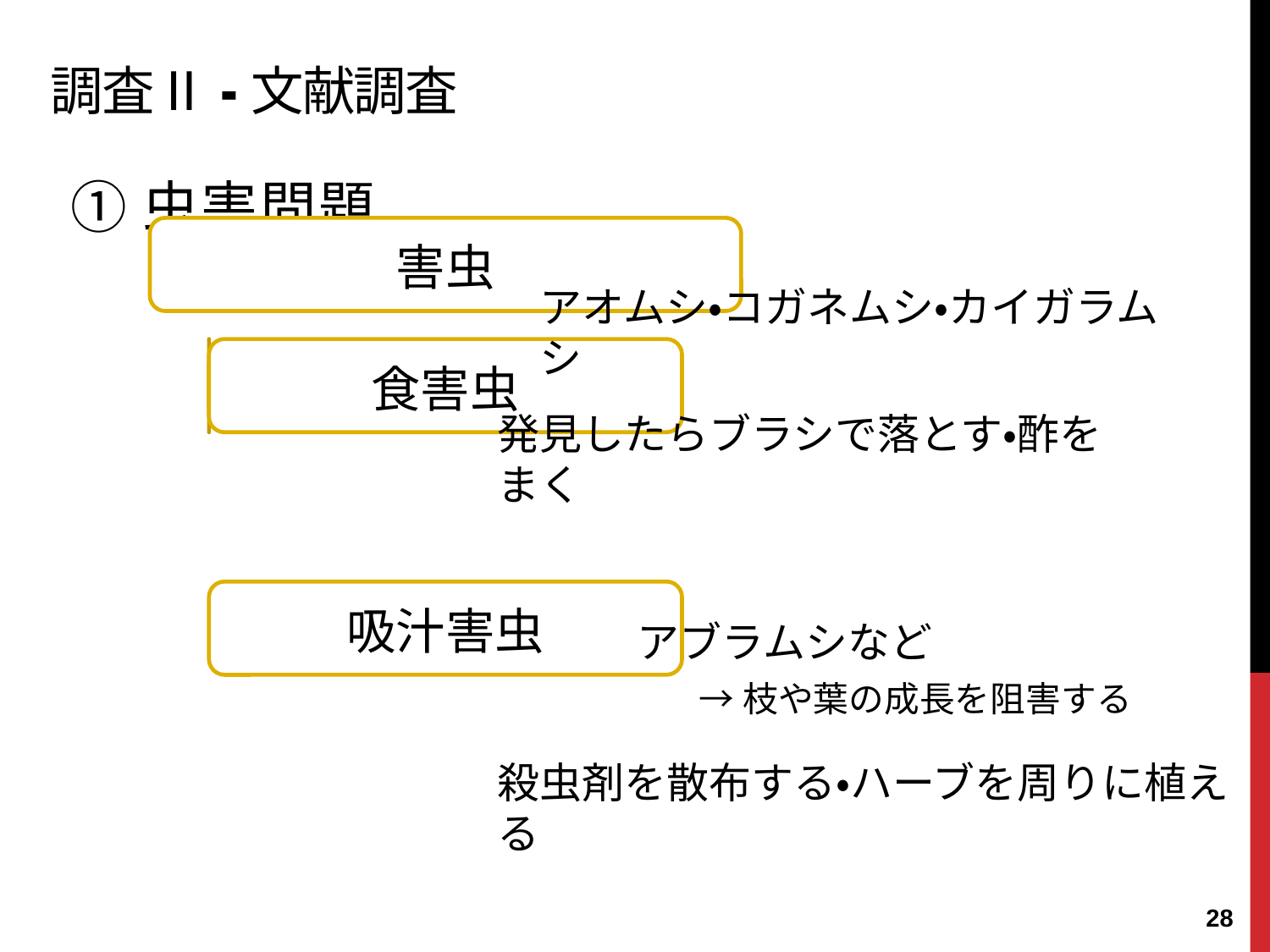

# 調査Ⅱ-文献調査

①虫害問題
害虫
食害虫
吸汁害虫

アオムシ・コガネムシ・カイガラムシ

発見したらブラシで落とす・酢をまく
アブラムシなど
→枝や葉の成長を阻害する

殺虫剤を散布する・ハーブを周りに植える
28